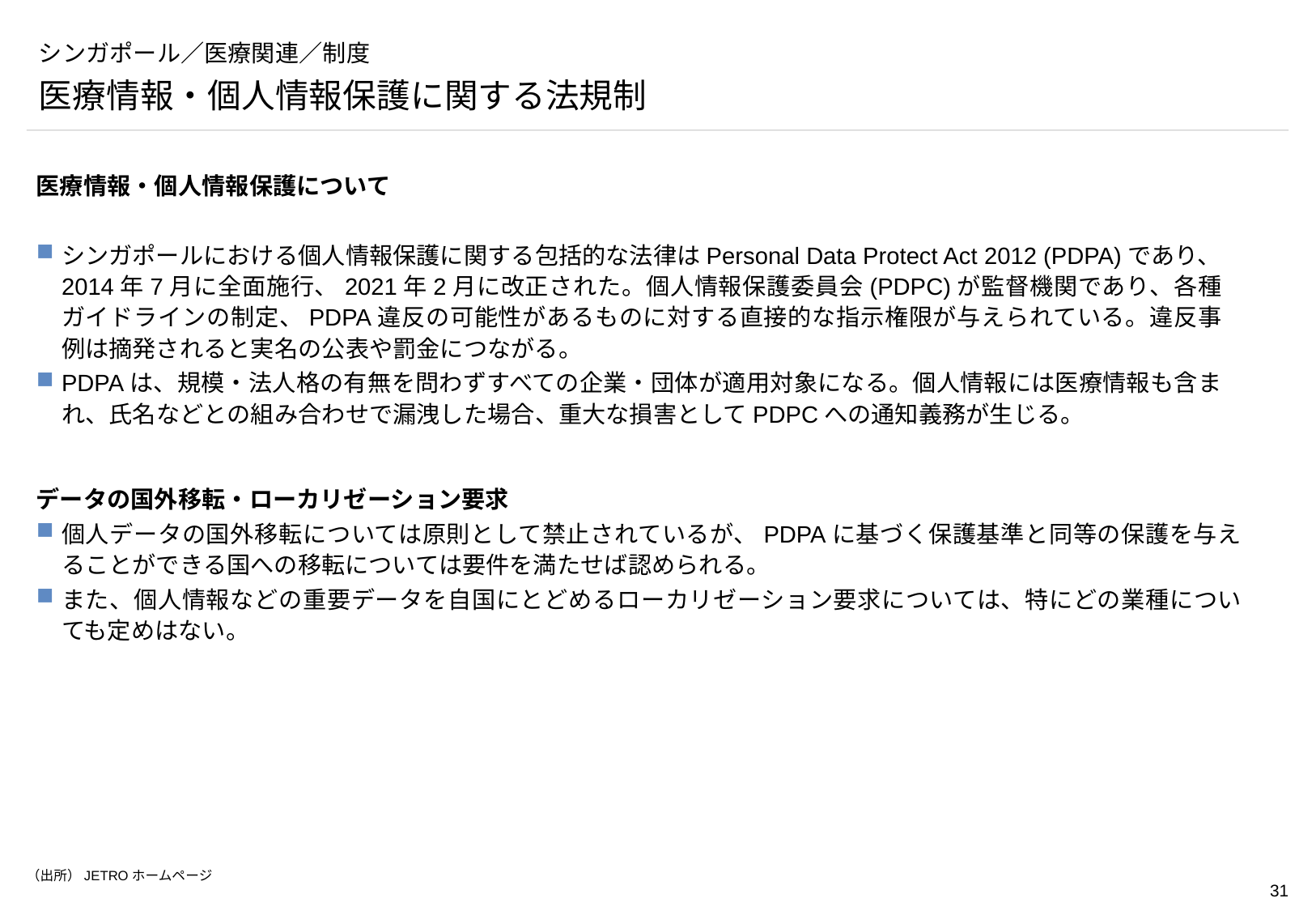

# シンガポール／医療関連／制度
医療情報・個人情報保護に関する法規制

医療情報・個人情報保護について

シンガポールにおける個人情報保護に関する包括的な法律はPersonal Data Protect Act 2012 (PDPA)であり、2014年7月に全面施行、2021年2月に改正された。個人情報保護委員会(PDPC)が監督機関であり、各種ガイドラインの制定、PDPA違反の可能性があるものに対する直接的な指示権限が与えられている。違反事例は摘発されると実名の公表や罰金につながる。
PDPAは、規模・法人格の有無を問わずすべての企業・団体が適用対象になる。個人情報には医療情報も含まれ、氏名などとの組み合わせで漏洩した場合、重大な損害としてPDPCへの通知義務が生じる。
データの国外移転・ローカリゼーション要求
個人データの国外移転については原則として禁止されているが、PDPAに基づく保護基準と同等の保護を与えることができる国への移転については要件を満たせば認められる。
また、個人情報などの重要データを自国にとどめるローカリゼーション要求については、特にどの業種についても定めはない。
（出所）JETROホームページ
https://www.jetro.go.jp/ext_images/_Reports/02/2022/4939f55034e15306/202203_2.pdf
https://www.jetro.go.jp/biz/areareports/2021/e178293b9f08889a.html
https://businessandlaw.jp/articles/a20211029-1/
https://businessandlaw.jp/articles/a20211116-1/